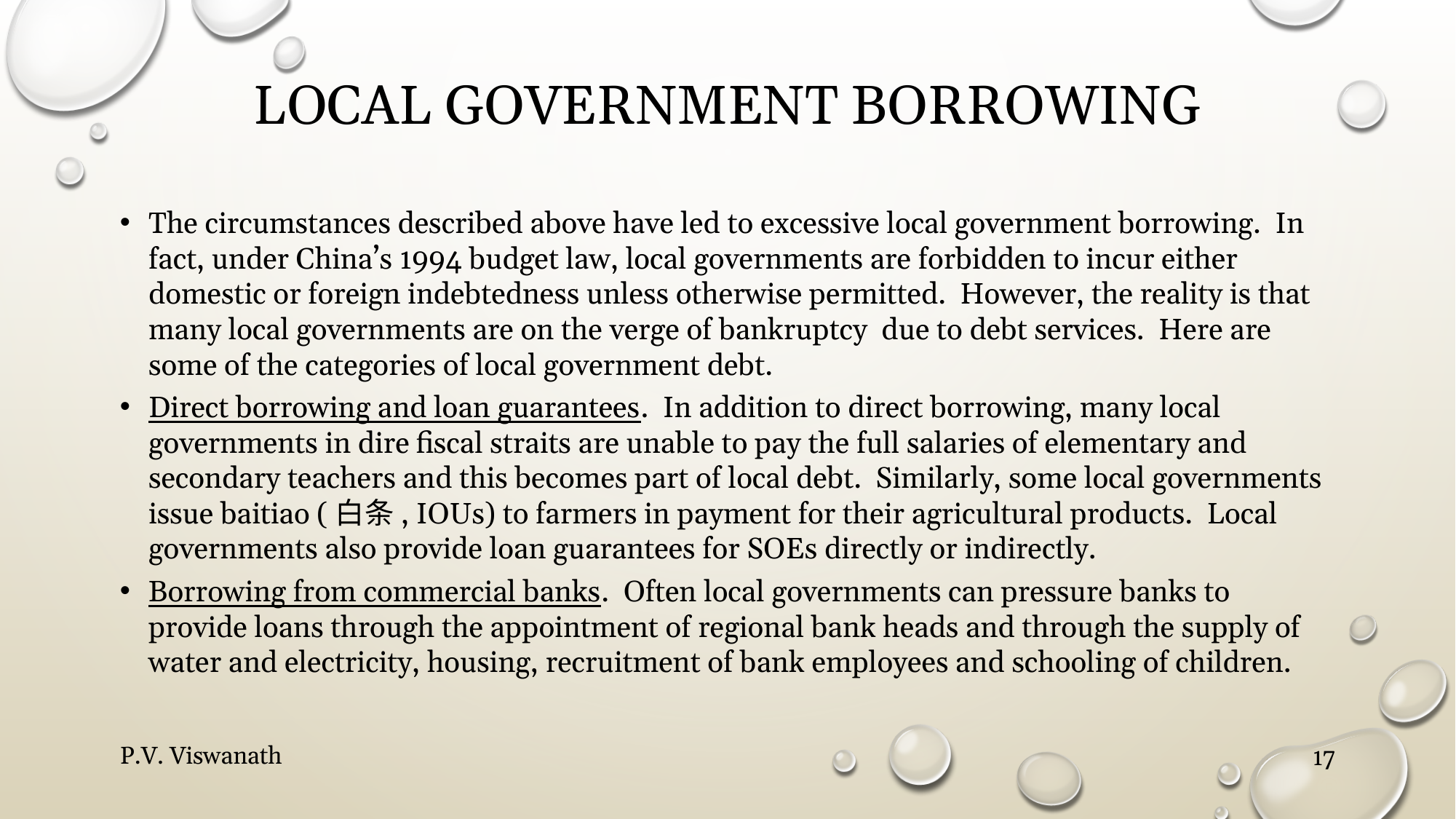

# Local government borrowing
The circumstances described above have led to excessive local government borrowing.  In fact, under China’s 1994 budget law, local governments are forbidden to incur either domestic or foreign indebtedness unless otherwise permitted.  However, the reality is that many local governments are on the verge of bankruptcy  due to debt services.  Here are some of the categories of local government debt.
Direct borrowing and loan guarantees.  In addition to direct borrowing, many local governments in dire fiscal straits are unable to pay the full salaries of elementary and secondary teachers and this becomes part of local debt.  Similarly, some local governments issue baitiao (白条, IOUs) to farmers in payment for their agricultural products.  Local governments also provide loan guarantees for SOEs directly or indirectly.
Borrowing from commercial banks.  Often local governments can pressure banks to provide loans through the appointment of regional bank heads and through the supply of water and electricity, housing, recruitment of bank employees and schooling of children.
P.V. Viswanath
17